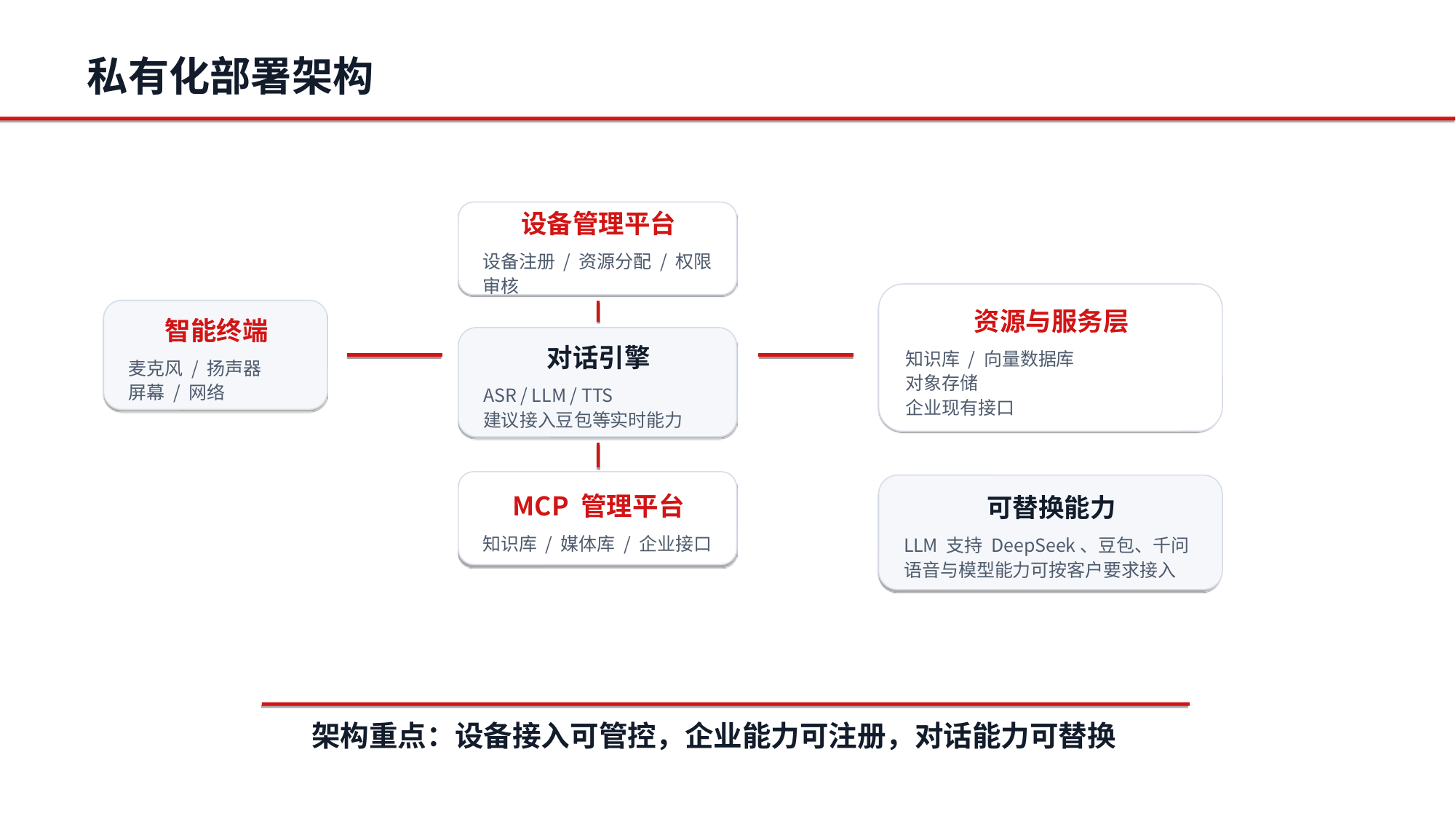

私有化部署架构

设备管理平台
设备注册 / 资源分配 / 权限审核
资源与服务层
知识库 / 向量数据库
对象存储
企业现有接口
智能终端
麦克风 / 扬声器
屏幕 / 网络
对话引擎
ASR / LLM / TTS
建议接入豆包等实时能力
MCP 管理平台
知识库 / 媒体库 / 企业接口
可替换能力
LLM 支持 DeepSeek、豆包、千问
语音与模型能力可按客户要求接入

架构重点：设备接入可管控，企业能力可注册，对话能力可替换